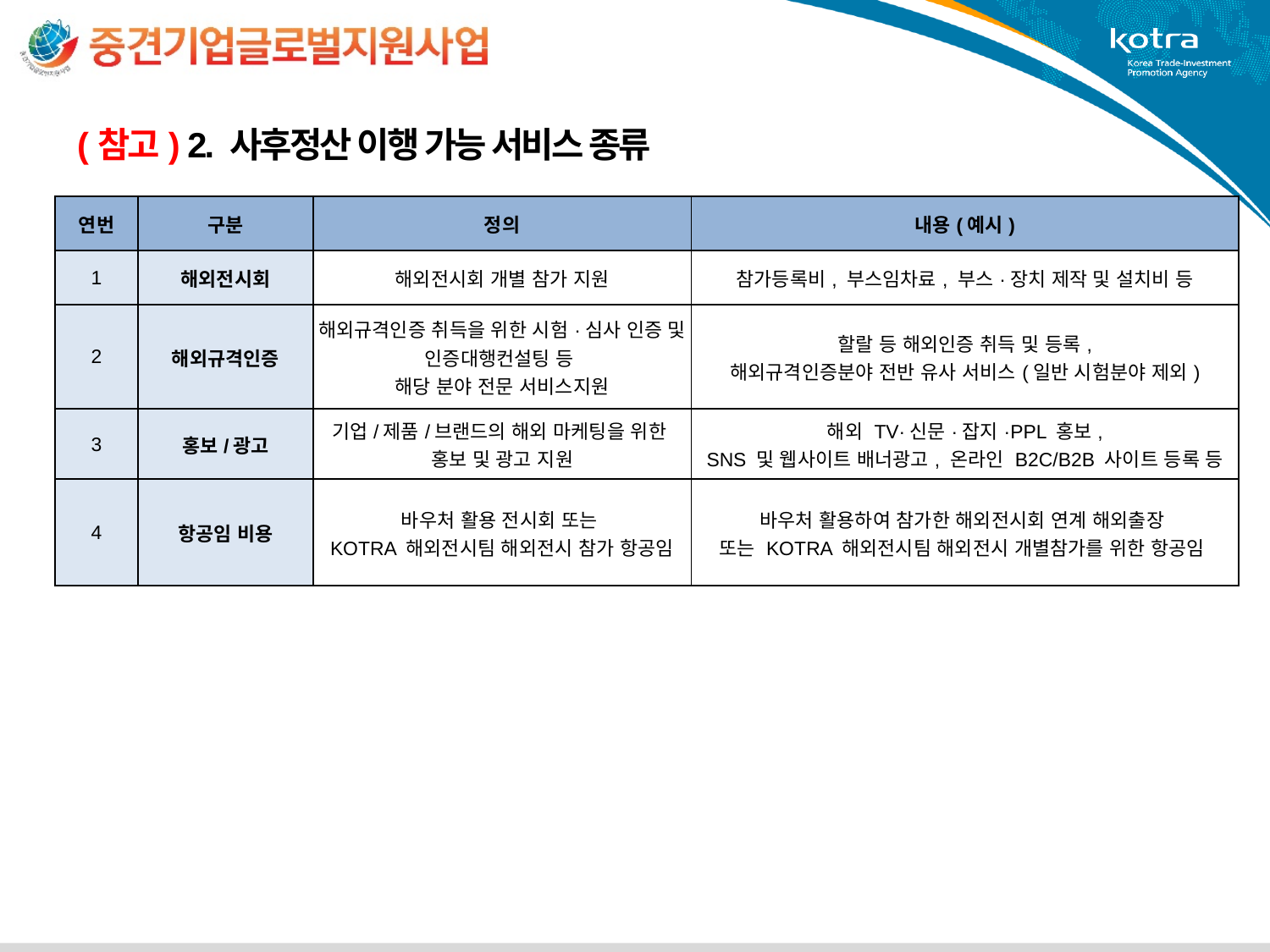

(참고) 2. 사후정산 이행 가능 서비스 종류
| 연번 | 구분 | 정의 | 내용(예시) |
| --- | --- | --- | --- |
| 1 | 해외전시회 | 해외전시회 개별 참가 지원 | 참가등록비, 부스임차료, 부스·장치 제작 및 설치비 등 |
| 2 | 해외규격인증 | 해외규격인증 취득을 위한 시험·심사 인증 및 인증대행컨설팅 등 해당 분야 전문 서비스지원 | 할랄 등 해외인증 취득 및 등록, 해외규격인증분야 전반 유사 서비스(일반 시험분야 제외) |
| 3 | 홍보/광고 | 기업/제품/브랜드의 해외 마케팅을 위한 홍보 및 광고 지원 | 해외 TV·신문·잡지·PPL 홍보, SNS 및 웹사이트 배너광고, 온라인 B2C/B2B 사이트 등록 등 |
| 4 | 항공임 비용 | 바우처 활용 전시회 또는 KOTRA 해외전시팀 해외전시 참가 항공임 | 바우처 활용하여 참가한 해외전시회 연계 해외출장 또는 KOTRA 해외전시팀 해외전시 개별참가를 위한 항공임 |
구  분